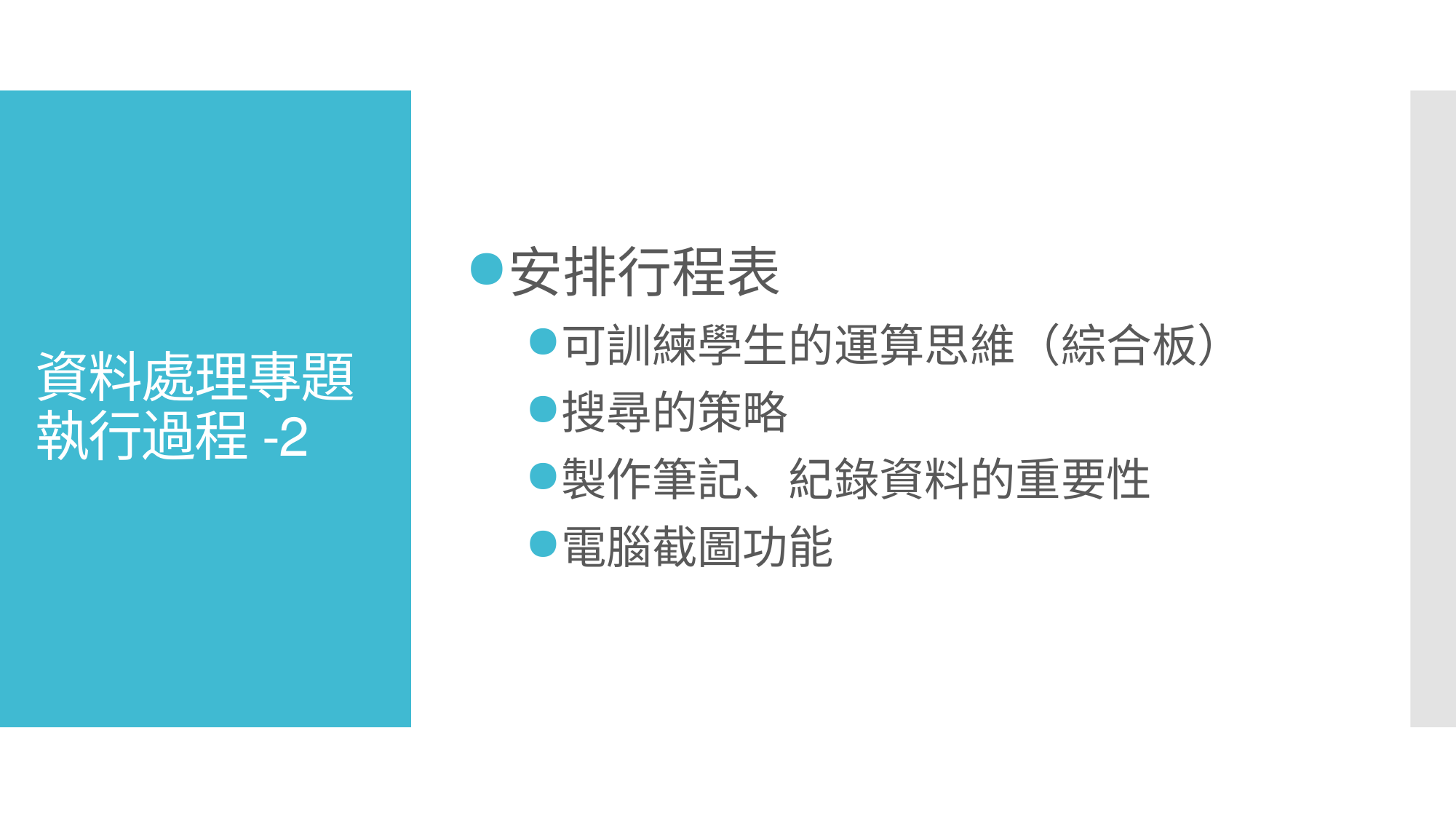

安排行程表
可訓練學生的運算思維（綜合板）
搜尋的策略
製作筆記、紀錄資料的重要性
電腦截圖功能
# 資料處理專題
執行過程-2